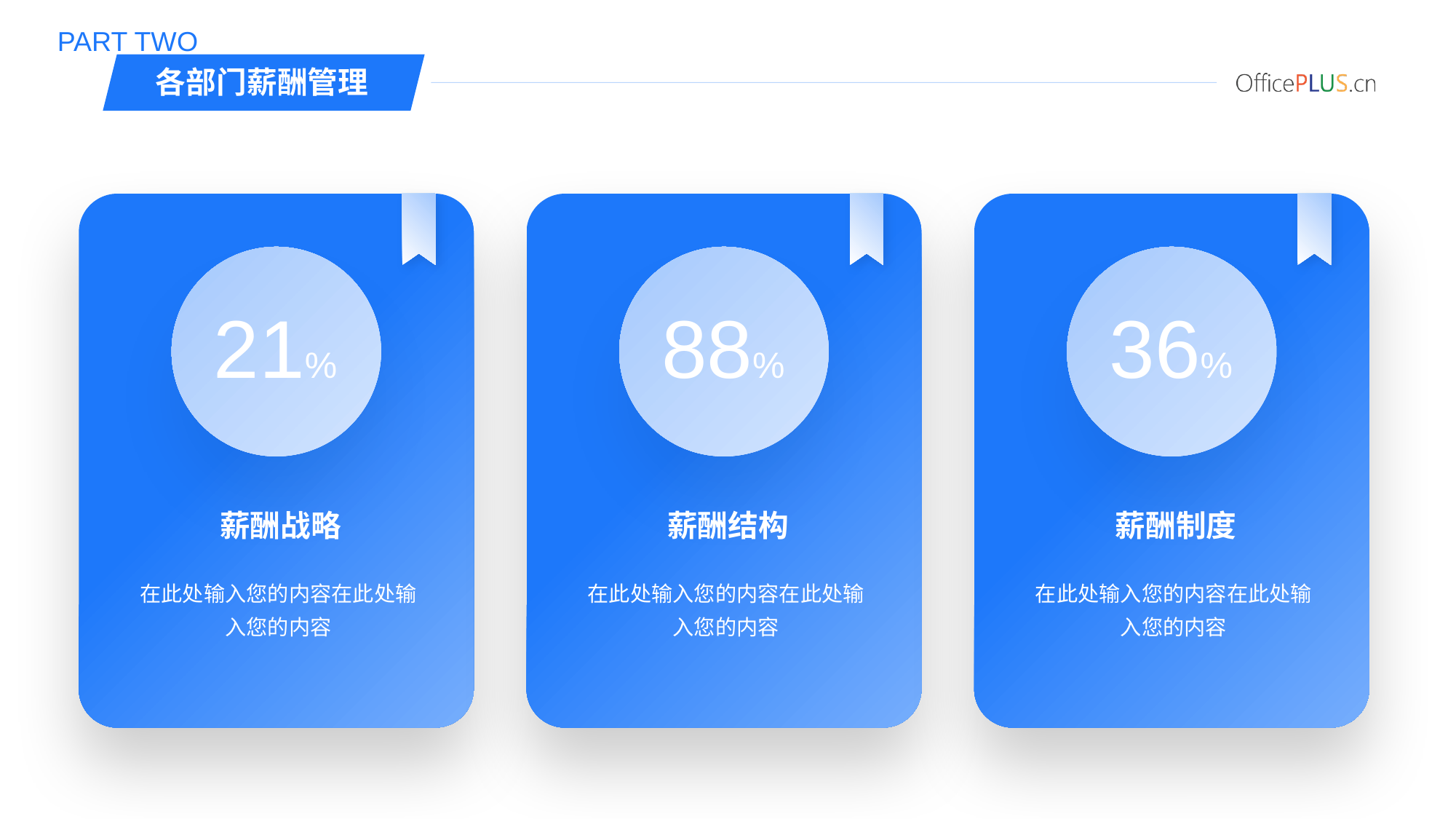

PART TWO
各部门薪酬管理

21%
88%
36%
薪酬战略
薪酬结构
薪酬制度
在此处输入您的内容在此处输入您的内容
在此处输入您的内容在此处输入您的内容
在此处输入您的内容在此处输入您的内容